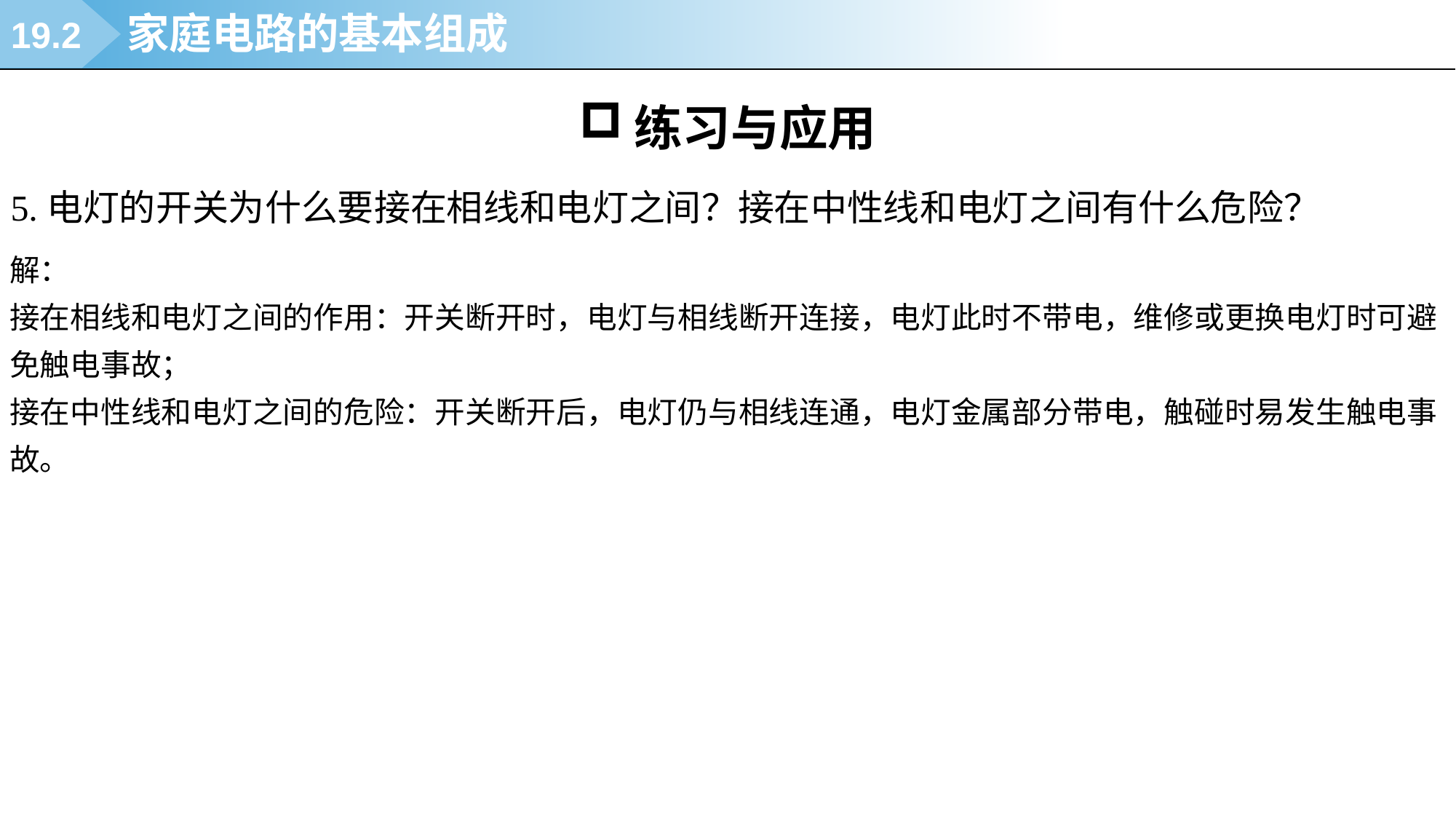

19.2
家庭电路的基本组成
练习与应用
5.电灯的开关为什么要接在相线和电灯之间？接在中性线和电灯之间有什么危险？
解：
接在相线和电灯之间的作用：开关断开时，电灯与相线断开连接，电灯此时不带电，维修或更换电灯时可避免触电事故；
接在中性线和电灯之间的危险：开关断开后，电灯仍与相线连通，电灯金属部分带电，触碰时易发生触电事故。